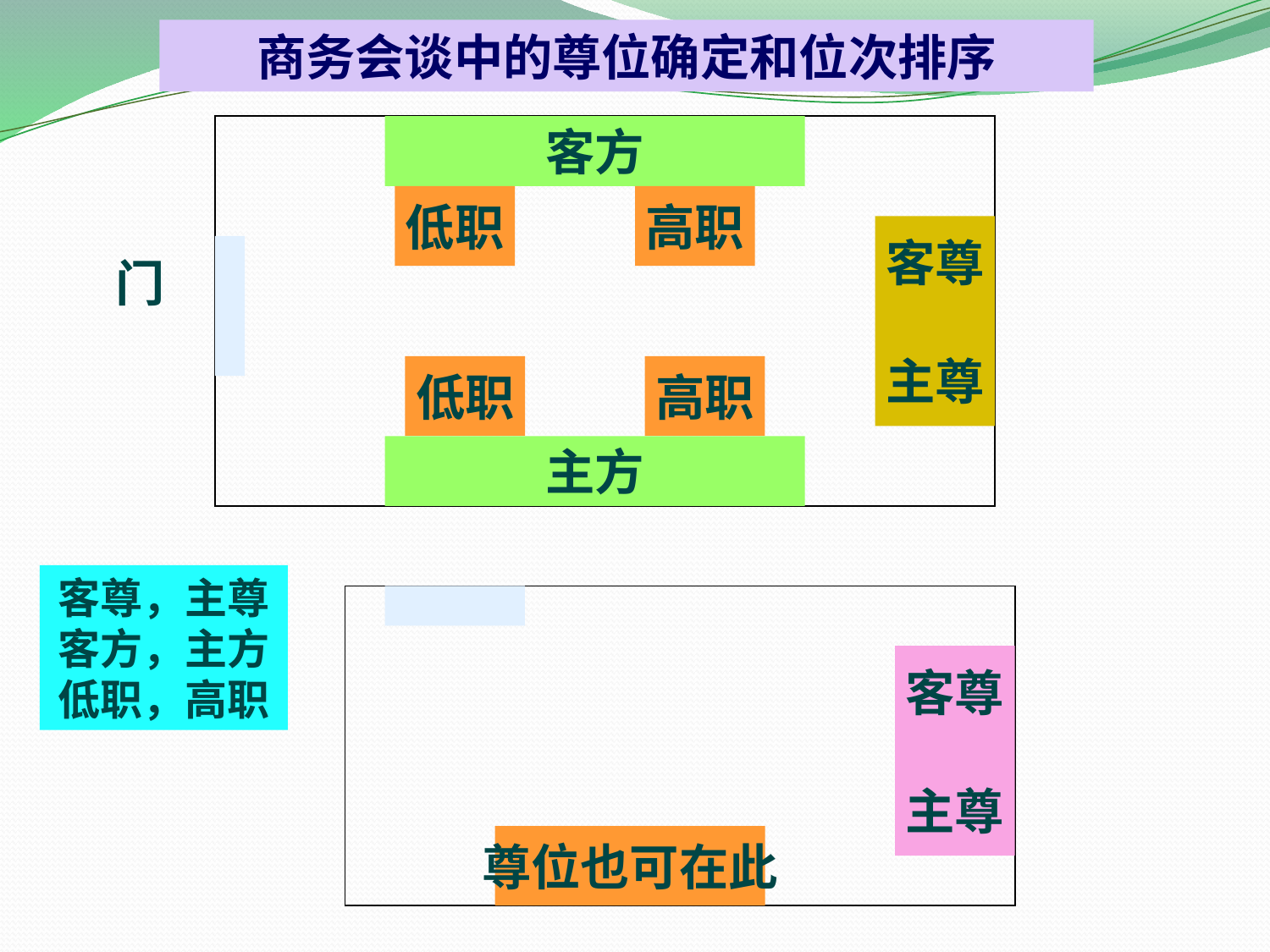

商务会谈中的尊位确定和位次排序

客方
低职
高职
客尊

主尊

门
低职
高职

主方
客尊，主尊
客方，主方
低职，高职

客尊

主尊
尊位也可在此